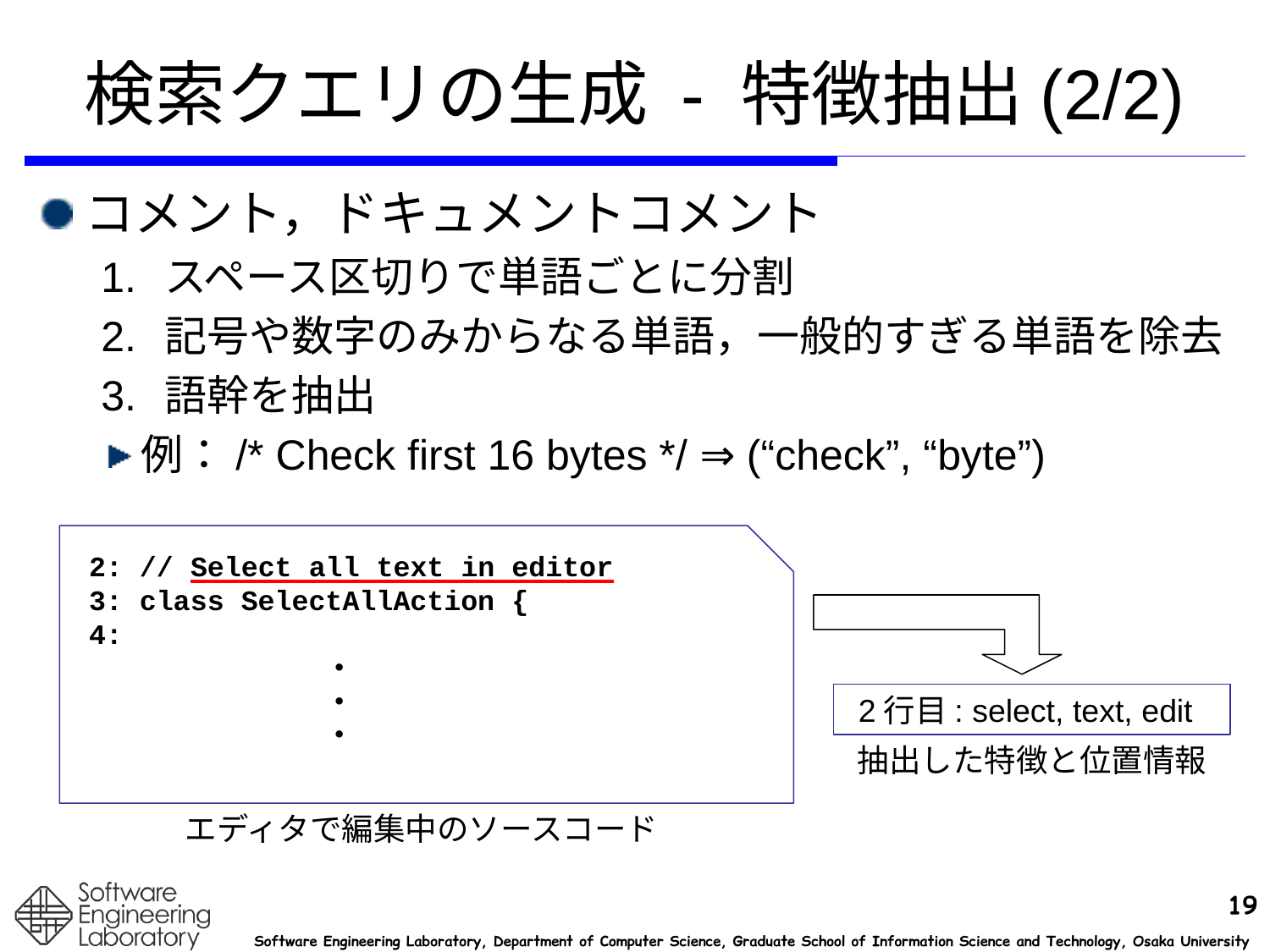

# 検索クエリの生成 - 特徴抽出(2/2)
コメント，ドキュメントコメント
スペース区切りで単語ごとに分割
記号や数字のみからなる単語，一般的すぎる単語を除去
語幹を抽出
例：/* Check first 16 bytes */ ⇒ (“check”, “byte”)
 2: // Select all text in editor
 3: class SelectAllAction {
 4:
		・
		・
		・

2行目: select, text, edit
抽出した特徴と位置情報
エディタで編集中のソースコード